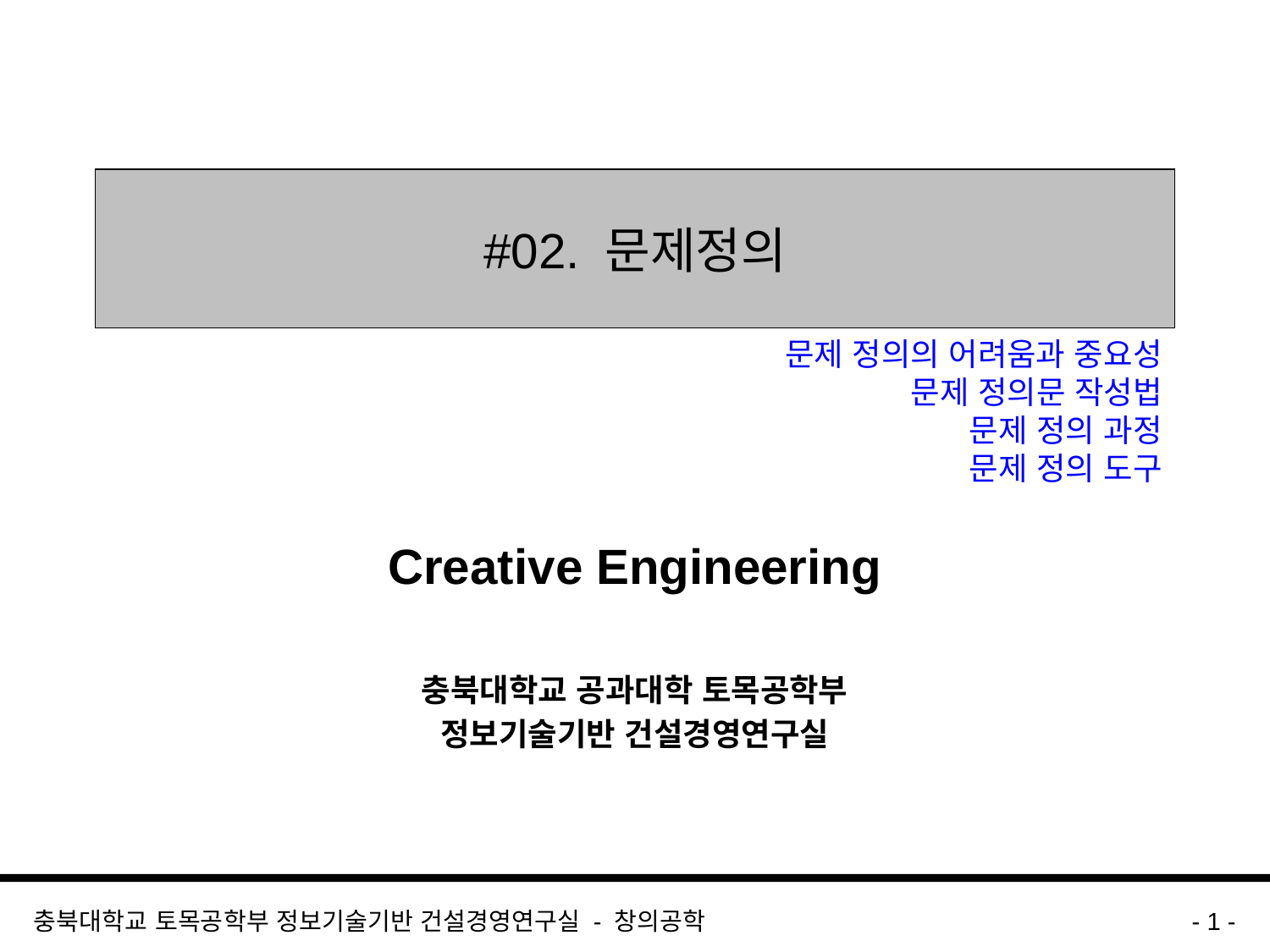

# #02. 문제정의
문제 정의의 어려움과 중요성
문제 정의문 작성법
문제 정의 과정
문제 정의 도구
Creative Engineering

충북대학교 공과대학 토목공학부
정보기술기반 건설경영연구실
충북대학교 토목공학부 정보기술기반 건설경영연구실 - 창의공학
- 1 -